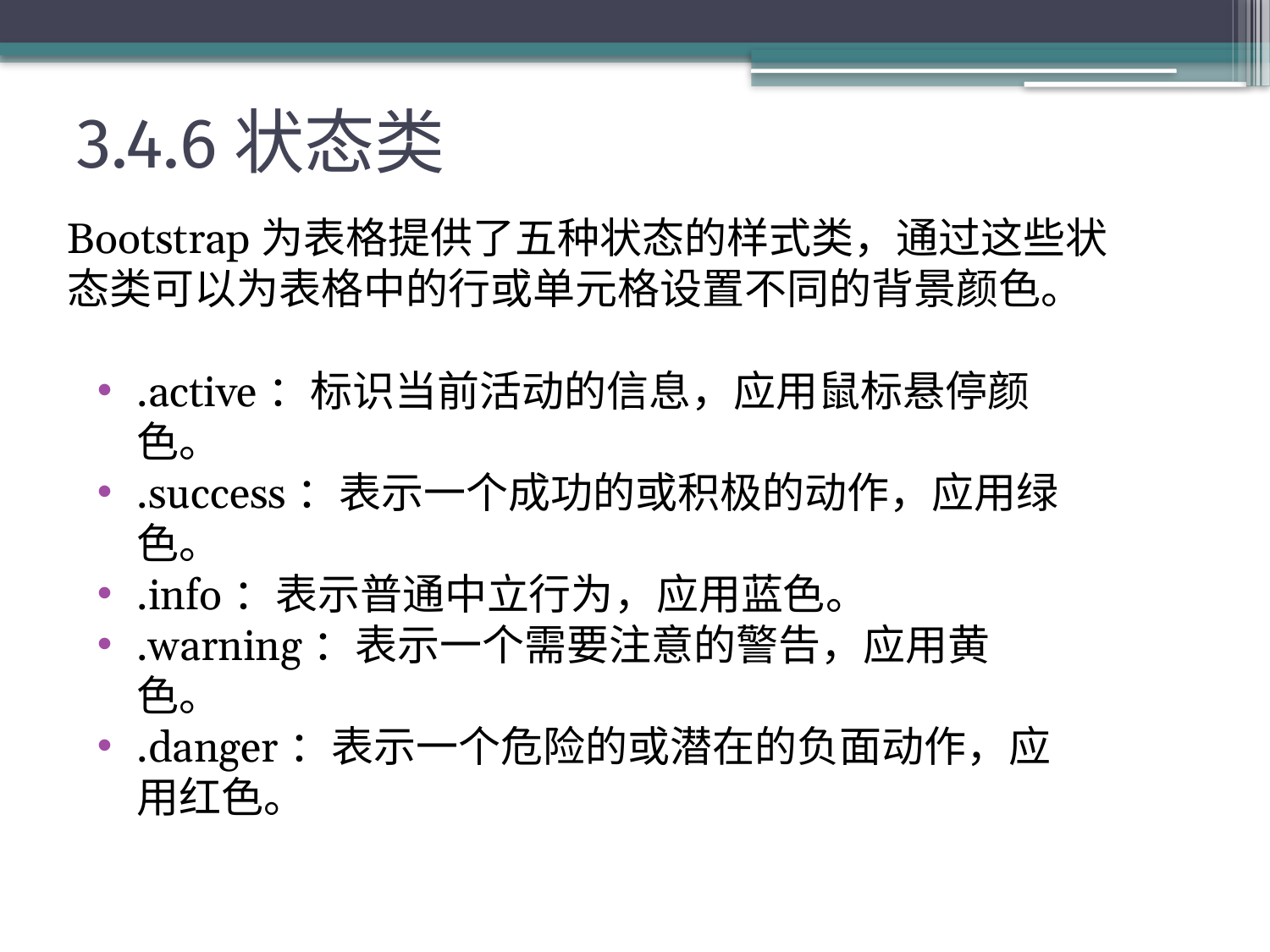

# 3.4.6状态类
Bootstrap为表格提供了五种状态的样式类，通过这些状态类可以为表格中的行或单元格设置不同的背景颜色。
.active：标识当前活动的信息，应用鼠标悬停颜色。
.success：表示一个成功的或积极的动作，应用绿色。
.info：表示普通中立行为，应用蓝色。
.warning：表示一个需要注意的警告，应用黄色。
.danger：表示一个危险的或潜在的负面动作，应用红色。